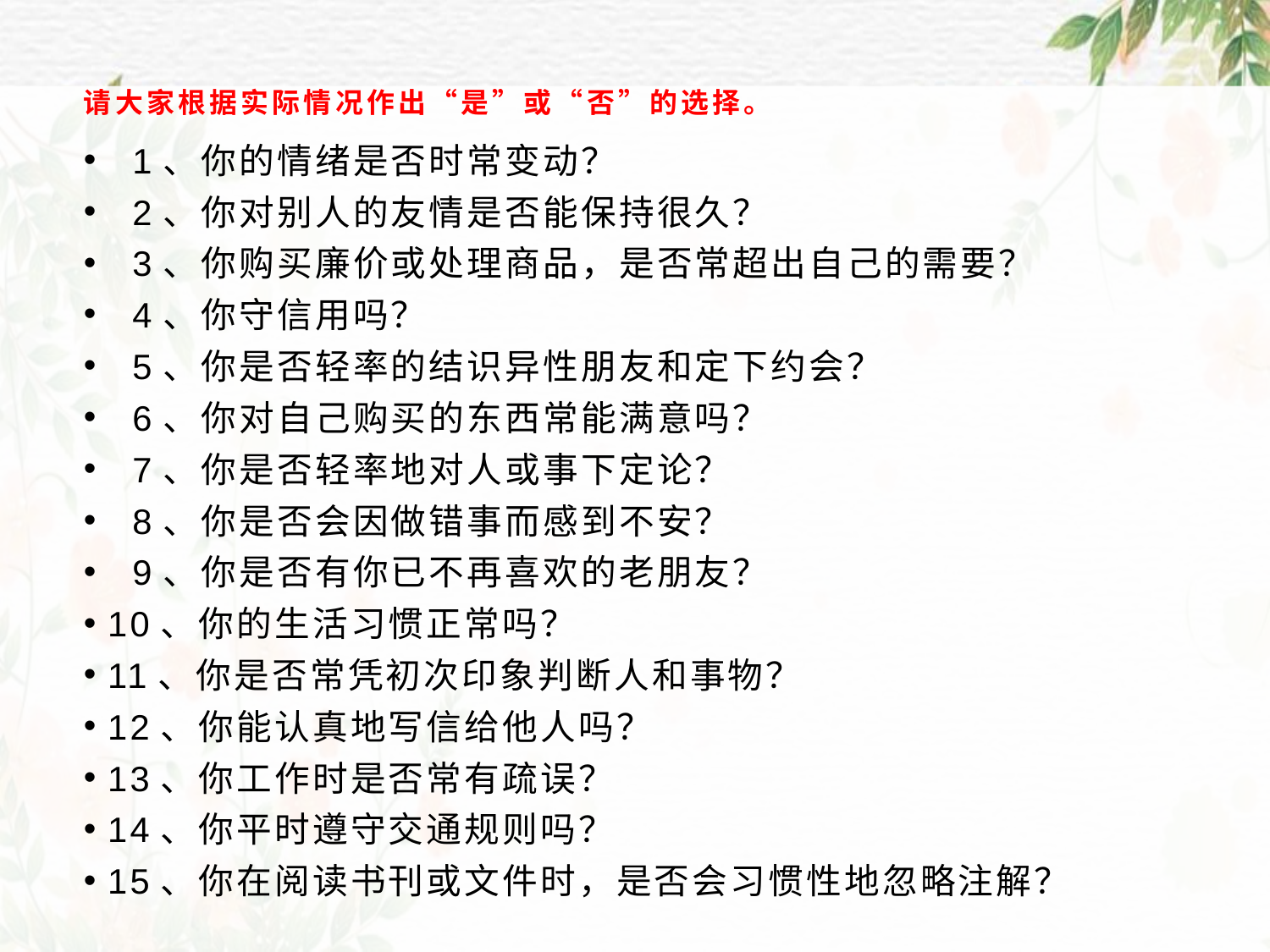

# 请大家根据实际情况作出“是”或“否”的选择。
  1、你的情绪是否时常变动？
  2、你对别人的友情是否能保持很久？
  3、你购买廉价或处理商品，是否常超出自己的需要？
  4、你守信用吗？
  5、你是否轻率的结识异性朋友和定下约会？
  6、你对自己购买的东西常能满意吗？
  7、你是否轻率地对人或事下定论？
  8、你是否会因做错事而感到不安？
  9、你是否有你已不再喜欢的老朋友？
10、你的生活习惯正常吗？
11、你是否常凭初次印象判断人和事物？
12、你能认真地写信给他人吗？
13、你工作时是否常有疏误？
14、你平时遵守交通规则吗？
15、你在阅读书刊或文件时，是否会习惯性地忽略注解？